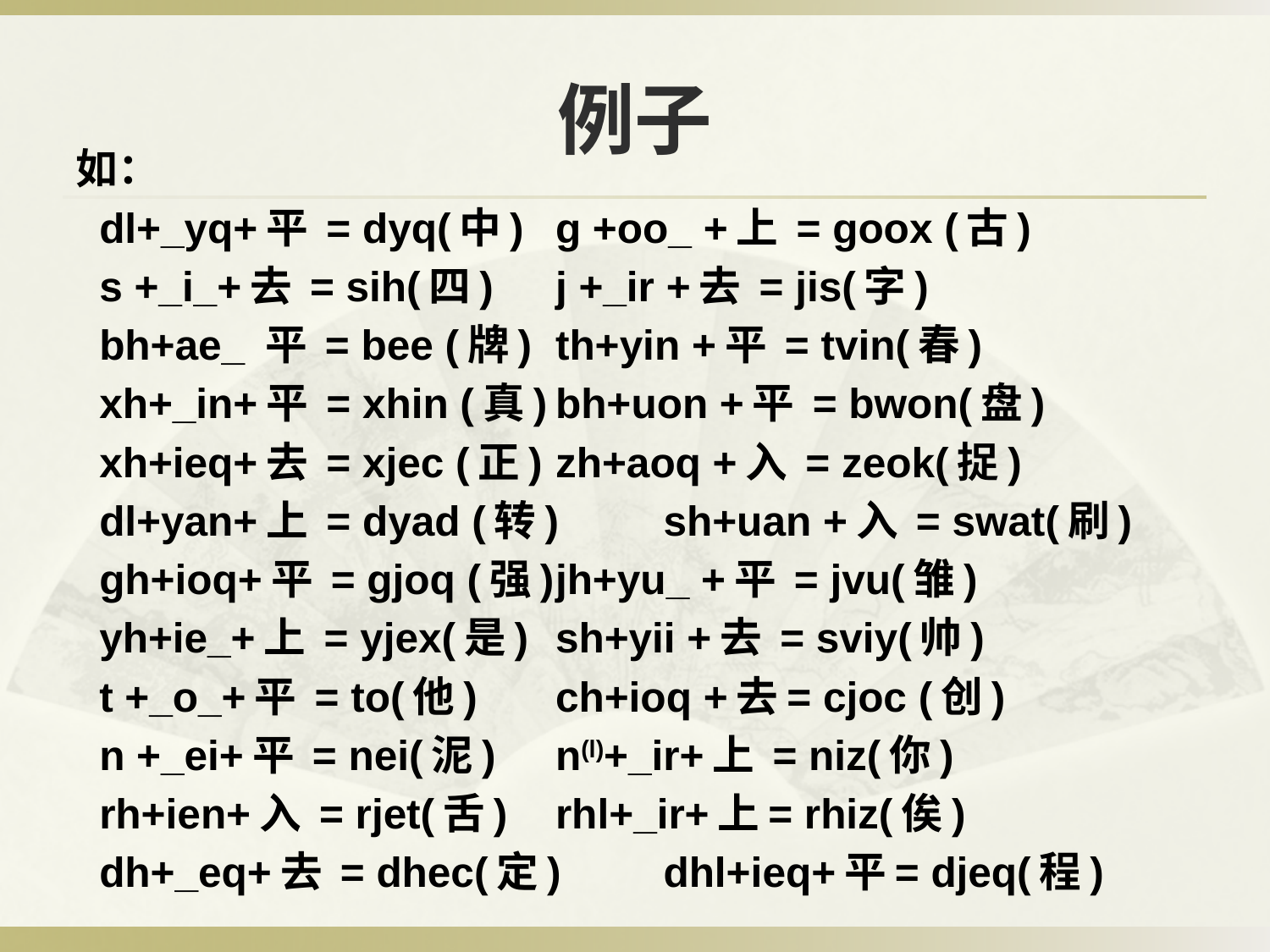

# 例子
如：
  dl+_yq+平 = dyq(中)		g +oo_ +上 = goox (古)
  s +_i_+去 = sih(四)		j +_ir +去 = jis(字)
  bh+ae_ 平 = bee (牌) 		th+yin +平 = tvin(春)
  xh+_in+平 = xhin (真)		bh+uon +平 = bwon(盘)
  xh+ieq+去 = xjec (正) 	zh+aoq +入 = zeok(捉)
  dl+yan+上 = dyad (转)		sh+uan +入 = swat(刷)
  gh+ioq+平 = gjoq (强)		jh+yu_ +平 = jvu(雏)
  yh+ie_+上 = yjex(是)		sh+yii +去 = sviy(帅)
  t +_o_+平 = to(他) 		ch+ioq +去= cjoc (创)
  n +_ei+平 = nei(泥)		n(l)+_ir+上 = niz(你)
  rh+ien+入 = rjet(舌) 		rhl+_ir+上= rhiz(俟)
  dh+_eq+去 = dhec(定)		dhl+ieq+平= djeq(程)